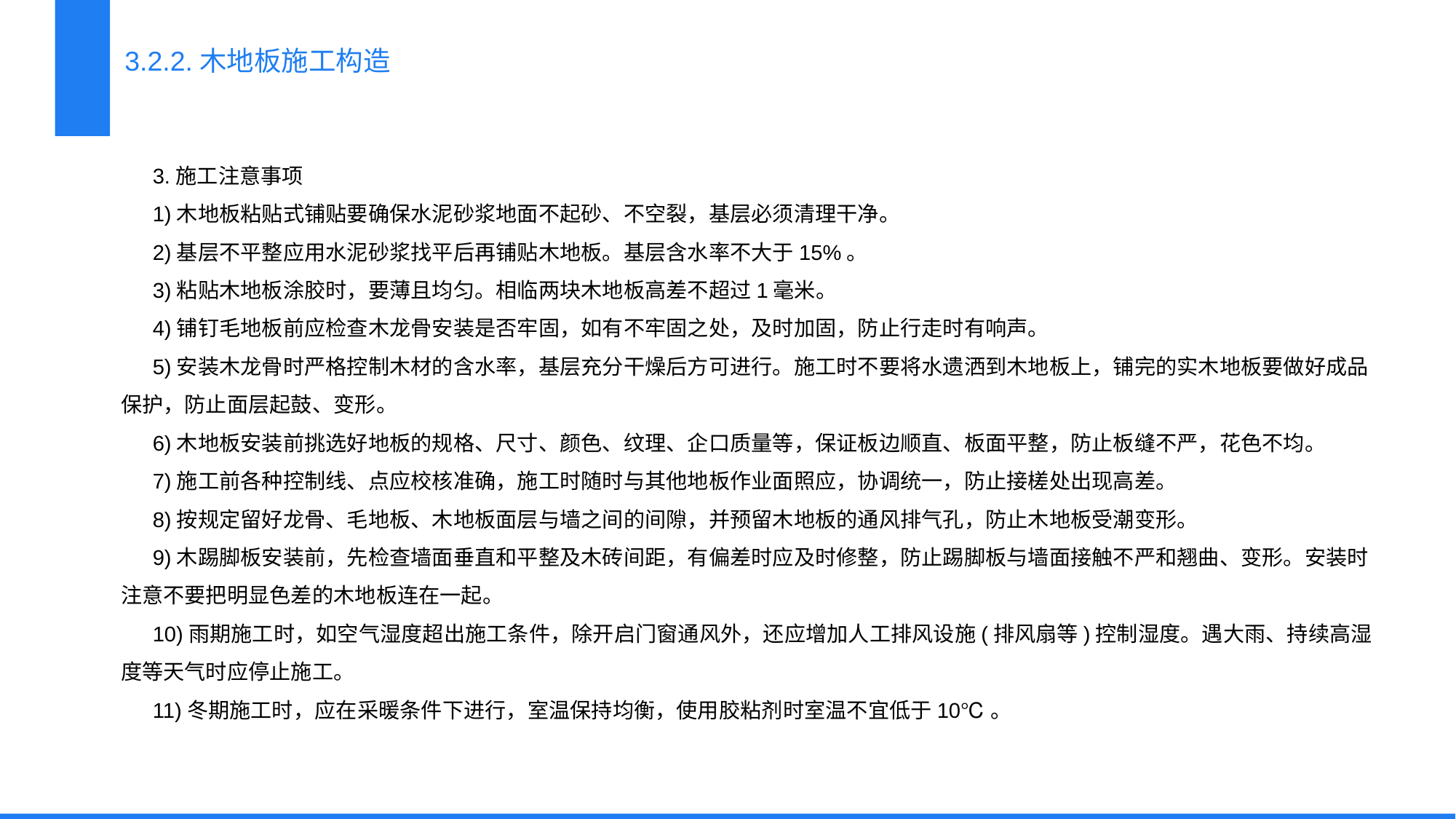

3.2.2.木地板施工构造

3.施工注意事项
1)木地板粘贴式铺贴要确保水泥砂浆地面不起砂、不空裂，基层必须清理干净。
2)基层不平整应用水泥砂浆找平后再铺贴木地板。基层含水率不大于15%。
3)粘贴木地板涂胶时，要薄且均匀。相临两块木地板高差不超过1毫米。
4)铺钉毛地板前应检查木龙骨安装是否牢固，如有不牢固之处，及时加固，防止行走时有响声。
5)安装木龙骨时严格控制木材的含水率，基层充分干燥后方可进行。施工时不要将水遗洒到木地板上，铺完的实木地板要做好成品保护，防止面层起鼓、变形。
6)木地板安装前挑选好地板的规格、尺寸、颜色、纹理、企口质量等，保证板边顺直、板面平整，防止板缝不严，花色不均。
7)施工前各种控制线、点应校核准确，施工时随时与其他地板作业面照应，协调统一，防止接槎处出现高差。
8)按规定留好龙骨、毛地板、木地板面层与墙之间的间隙，并预留木地板的通风排气孔，防止木地板受潮变形。
9)木踢脚板安装前，先检查墙面垂直和平整及木砖间距，有偏差时应及时修整，防止踢脚板与墙面接触不严和翘曲、变形。安装时注意不要把明显色差的木地板连在一起。
10)雨期施工时，如空气湿度超出施工条件，除开启门窗通风外，还应增加人工排风设施(排风扇等)控制湿度。遇大雨、持续高湿度等天气时应停止施工。
11)冬期施工时，应在采暖条件下进行，室温保持均衡，使用胶粘剂时室温不宜低于10℃。